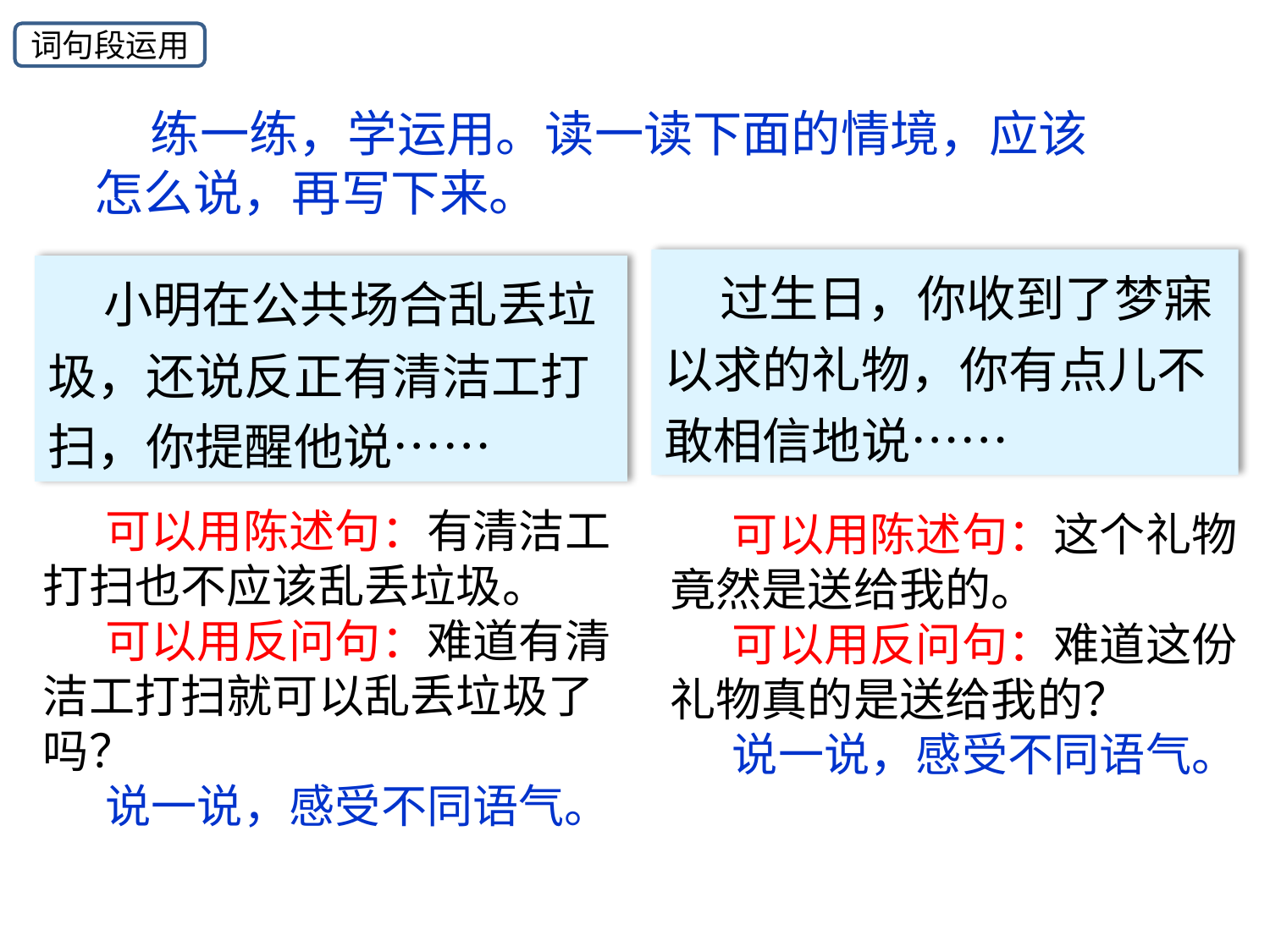

词句段运用
    练一练，学运用。读一读下面的情境，应该怎么说，再写下来。
    过生日，你收到了梦寐以求的礼物，你有点儿不敢相信地说……
    小明在公共场合乱丢垃圾，还说反正有清洁工打扫，你提醒他说……
可以用陈述句：有清洁工打扫也不应该乱丢垃圾。
可以用反问句：难道有清洁工打扫就可以乱丢垃圾了吗？
说一说，感受不同语气。
可以用陈述句：这个礼物竟然是送给我的。
可以用反问句：难道这份礼物真的是送给我的？
说一说，感受不同语气。